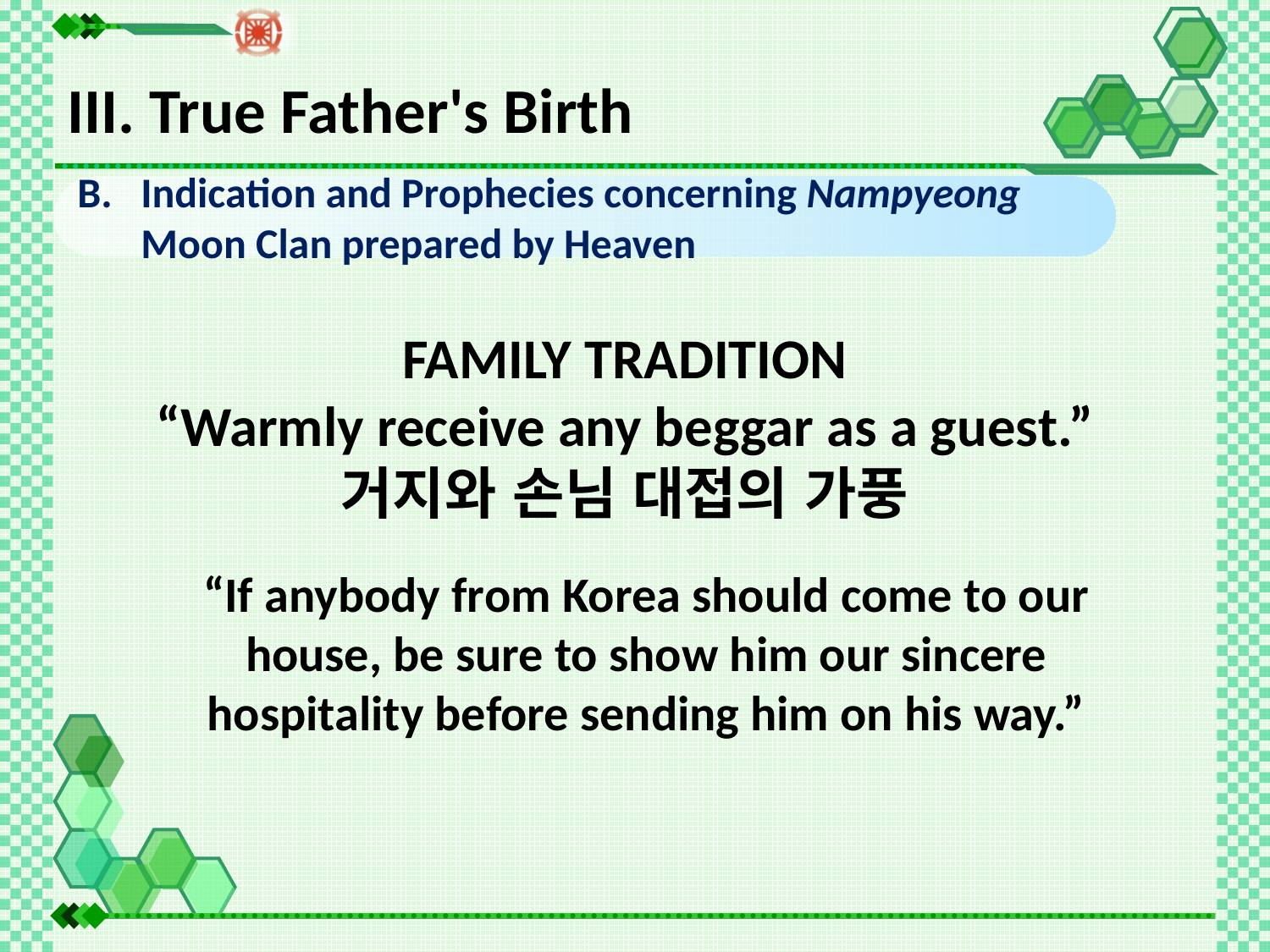

III. True Father's Birth
Indication and Prophecies concerning Nampyeong
	Moon Clan prepared by Heaven
FAMILY TRADITION
“Warmly receive any beggar as a guest.”
거지와 손님 대접의 가풍
“If anybody from Korea should come to our house, be sure to show him our sincere hospitality before sending him on his way.”